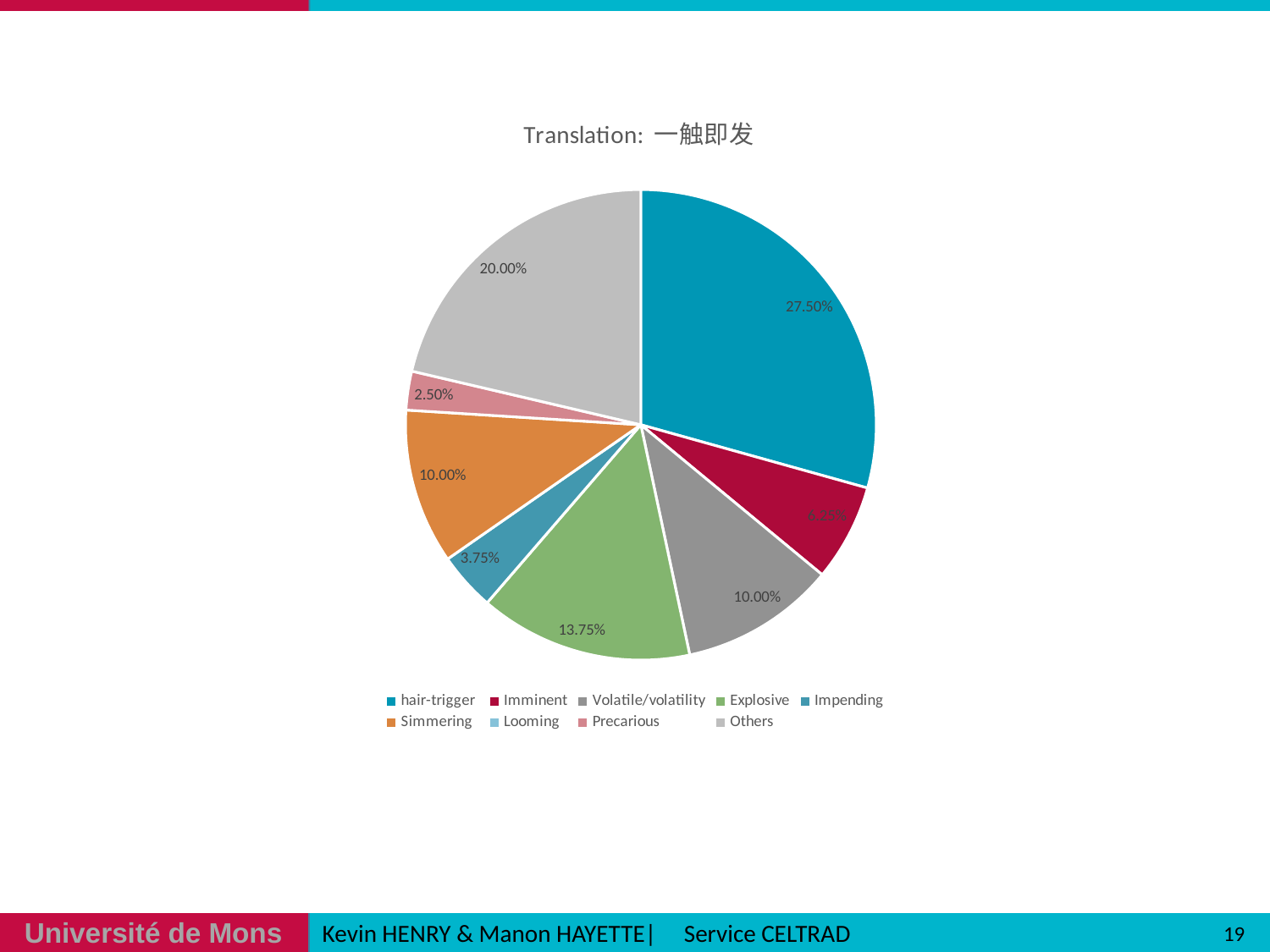

### Chart:

| Category | Translation: 一触即发 |
|---|---|
| hair-trigger  | 0.275 |
| Imminent | 0.0625 |
| Volatile/volatility | 0.1 |
| Explosive | 0.1375 |
| Impending | 0.0375 |
| Simmering  | 0.1 |
| Looming  | 0.0 |
| Precarious  | 0.025 |
| Others  | 0.2 |
19
Kevin HENRY & Manon HAYETTE|     Service CELTRAD